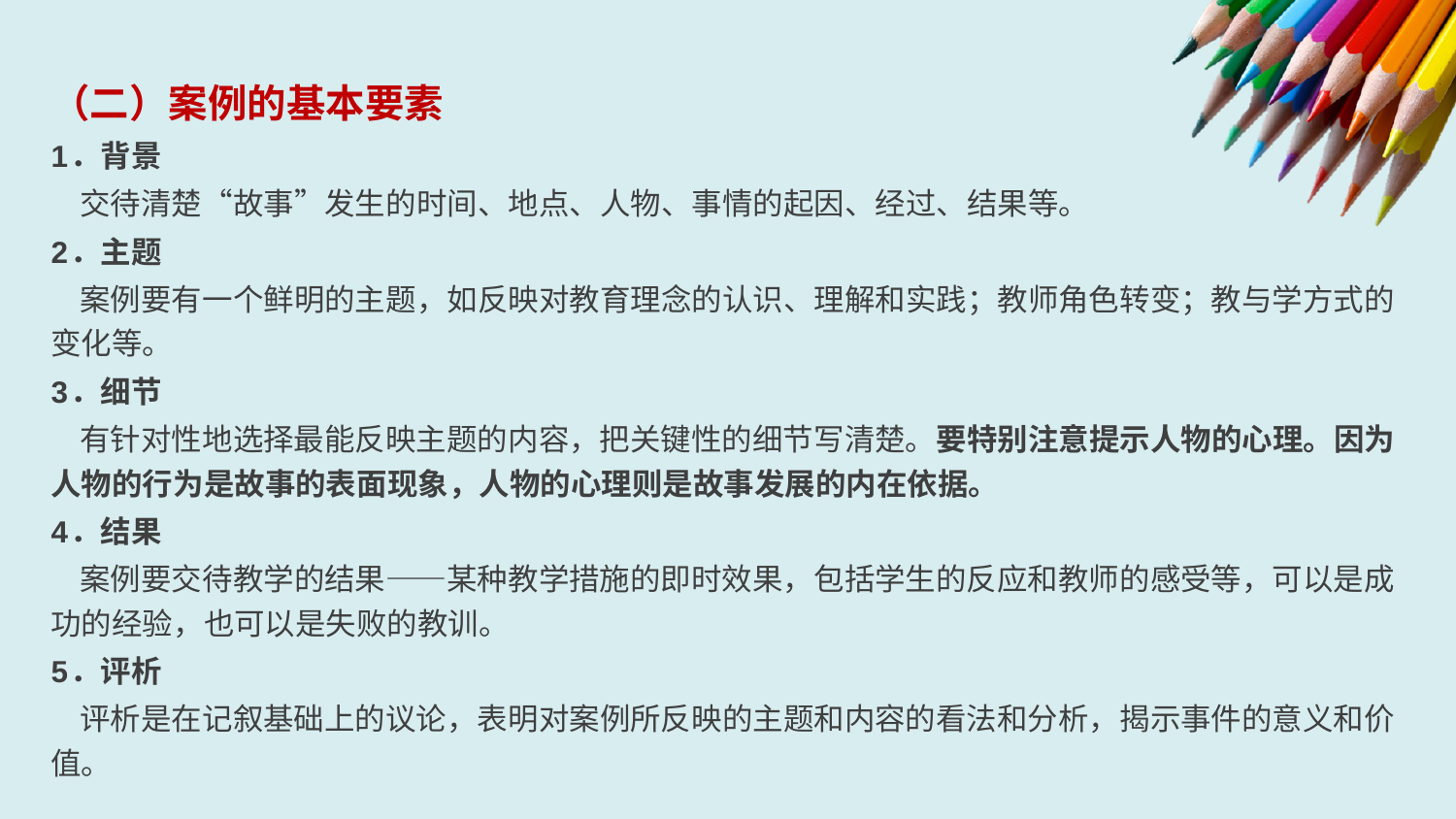

（二）案例的基本要素
1．背景
    交待清楚“故事”发生的时间、地点、人物、事情的起因、经过、结果等。
2．主题
    案例要有一个鲜明的主题，如反映对教育理念的认识、理解和实践；教师角色转变；教与学方式的变化等。
3．细节
    有针对性地选择最能反映主题的内容，把关键性的细节写清楚。要特别注意提示人物的心理。因为人物的行为是故事的表面现象，人物的心理则是故事发展的内在依据。
4．结果
    案例要交待教学的结果——某种教学措施的即时效果，包括学生的反应和教师的感受等，可以是成功的经验，也可以是失败的教训。
5．评析
    评析是在记叙基础上的议论，表明对案例所反映的主题和内容的看法和分析，揭示事件的意义和价值。